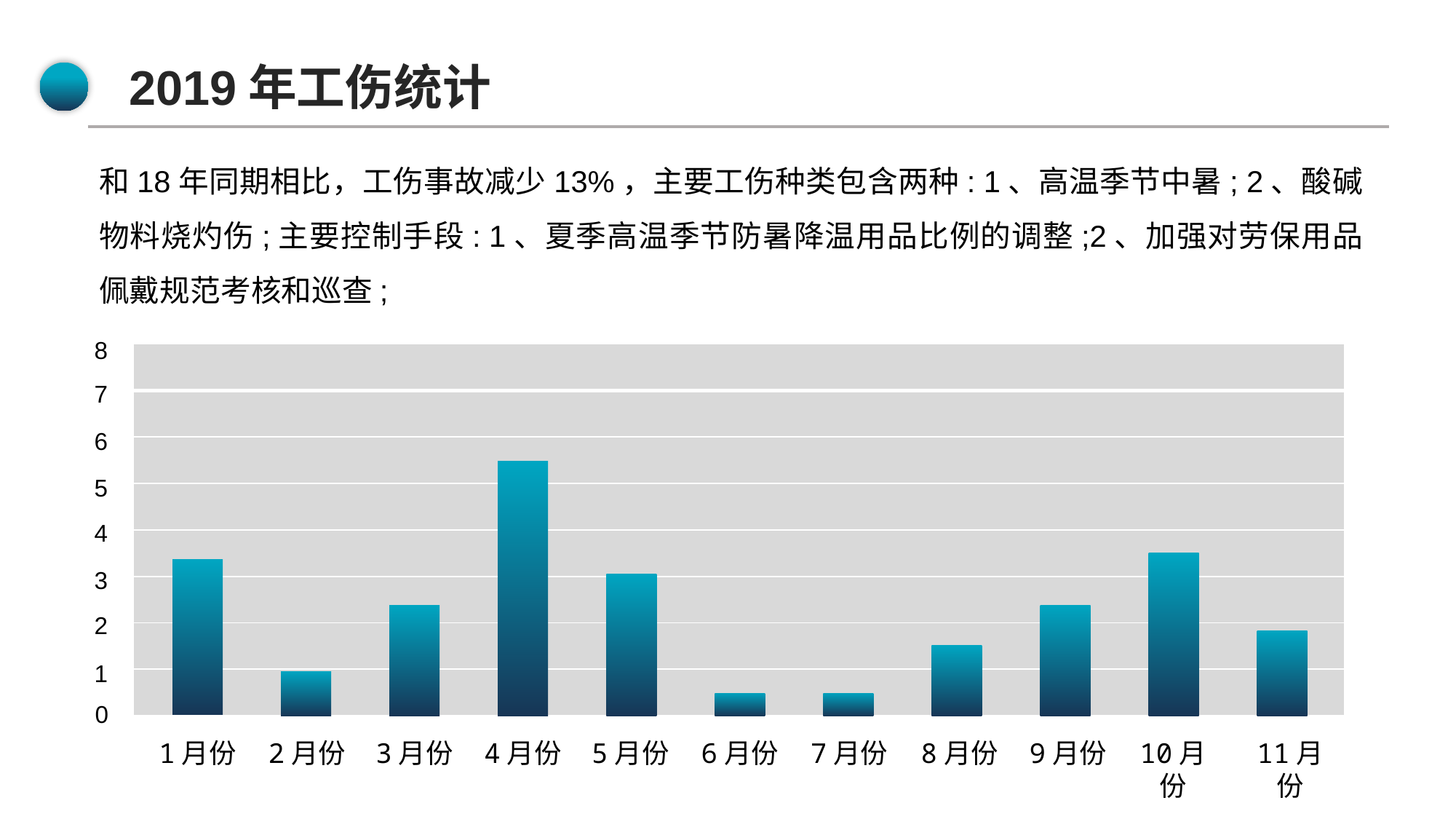

2019年工伤统计

和18年同期相比，工伤事故减少13%，主要工伤种类包含两种: 1、高温季节中暑; 2、酸碱物料烧灼伤;主要控制手段: 1、夏季高温季节防暑降温用品比例的调整;2、加强对劳保用品佩戴规范考核和巡查;
8
|  |
| --- |
|  |
|  |
|  |
|  |
|  |
|  |
|  |
7
6

5
4

3

2

1

0
5月份
6月份
7月份
8月份
9月份
10月份
11月份
1月份
2月份
3月份
4月份